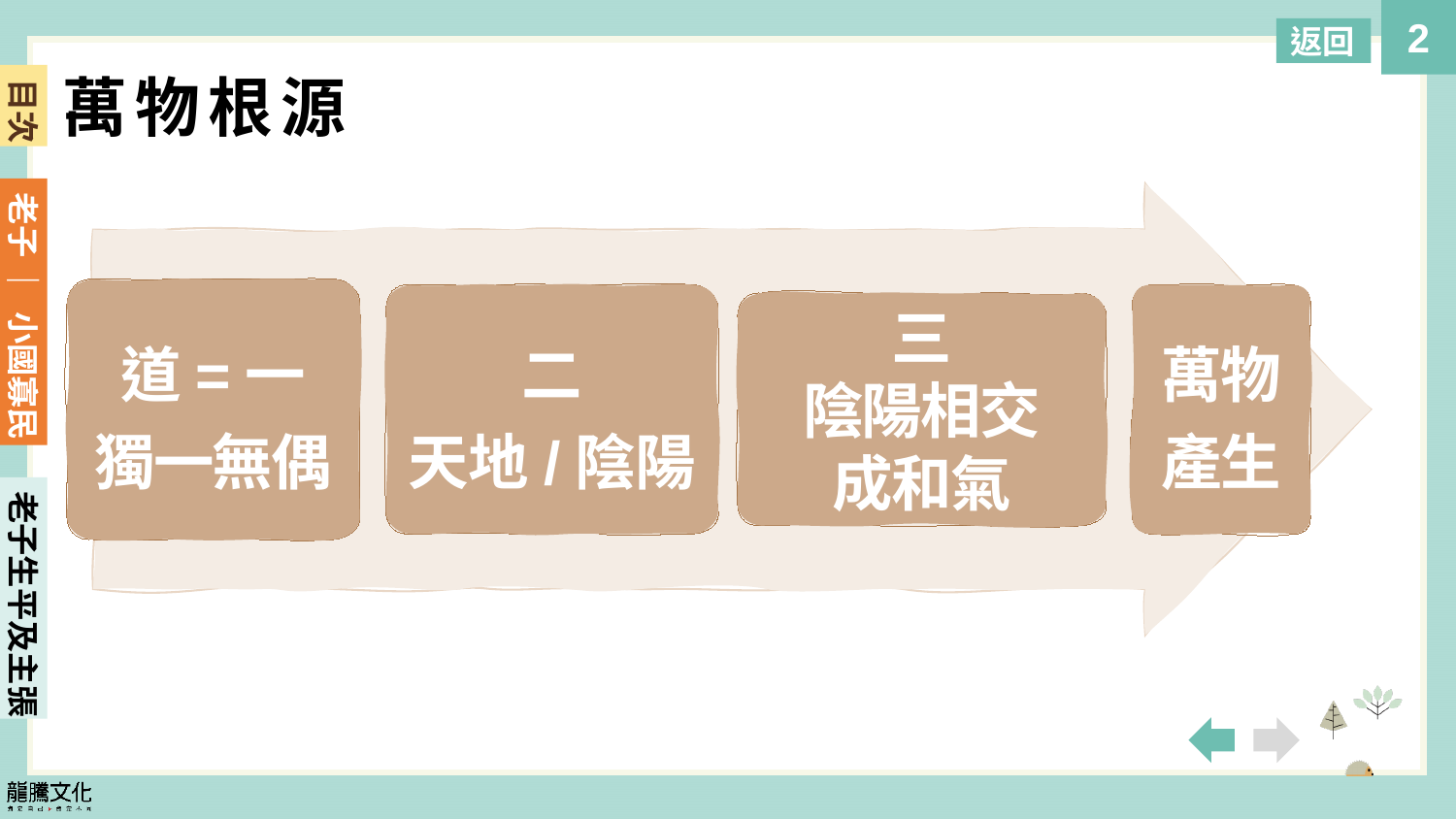

返回
萬物根源

道=一
獨一無偶
二
天地/陰陽
三
陰陽相交
成和氣
萬物
產生
老子生平及主張